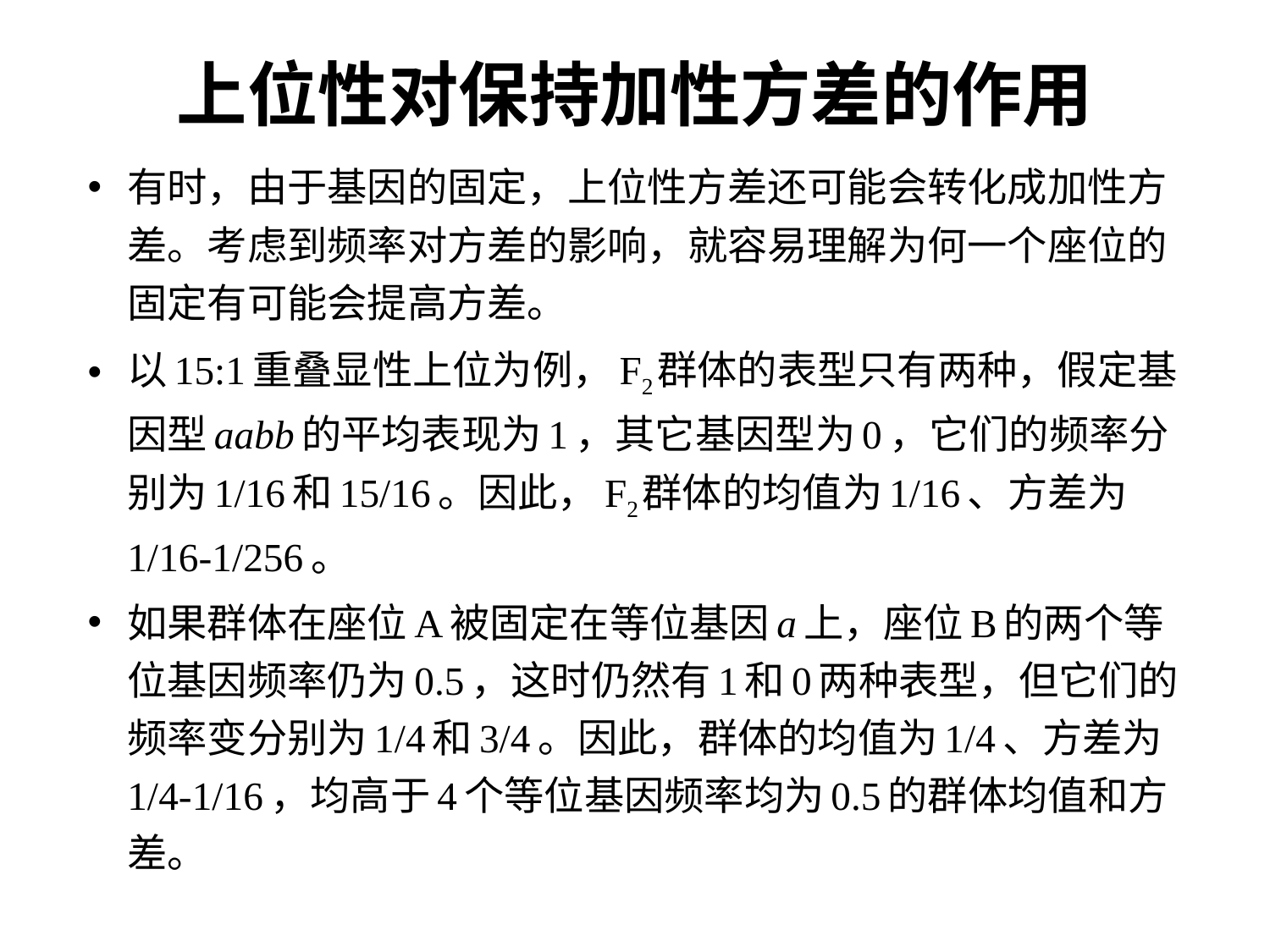

# 上位性对保持加性方差的作用
有时，由于基因的固定，上位性方差还可能会转化成加性方差。考虑到频率对方差的影响，就容易理解为何一个座位的固定有可能会提高方差。
以15:1重叠显性上位为例，F2群体的表型只有两种，假定基因型aabb的平均表现为1，其它基因型为0，它们的频率分别为1/16和15/16。因此，F2群体的均值为1/16、方差为1/16-1/256。
如果群体在座位A被固定在等位基因a上，座位B的两个等位基因频率仍为0.5，这时仍然有1和0两种表型，但它们的频率变分别为1/4和3/4。因此，群体的均值为1/4、方差为1/4-1/16，均高于4个等位基因频率均为0.5的群体均值和方差。